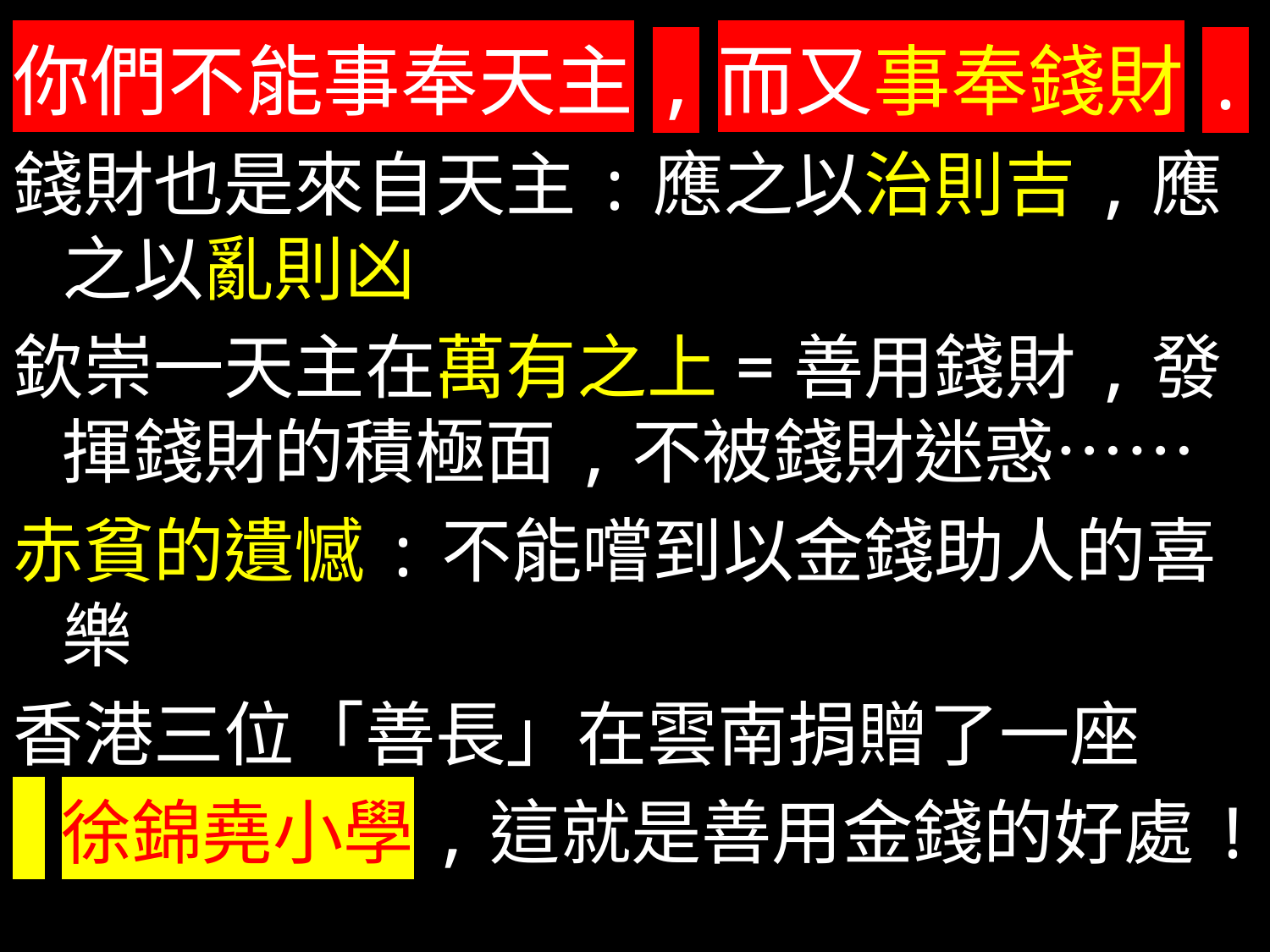

你們不能事奉天主,而又事奉錢財.
錢財也是來自天主:應之以治則吉,應之以亂則凶
欽崇一天主在萬有之上=善用錢財,發揮錢財的積極面,不被錢財迷惑……
赤貧的遺憾:不能嚐到以金錢助人的喜樂
香港三位「善長」在雲南捐贈了一座
  徐錦堯小學,這就是善用金錢的好處!